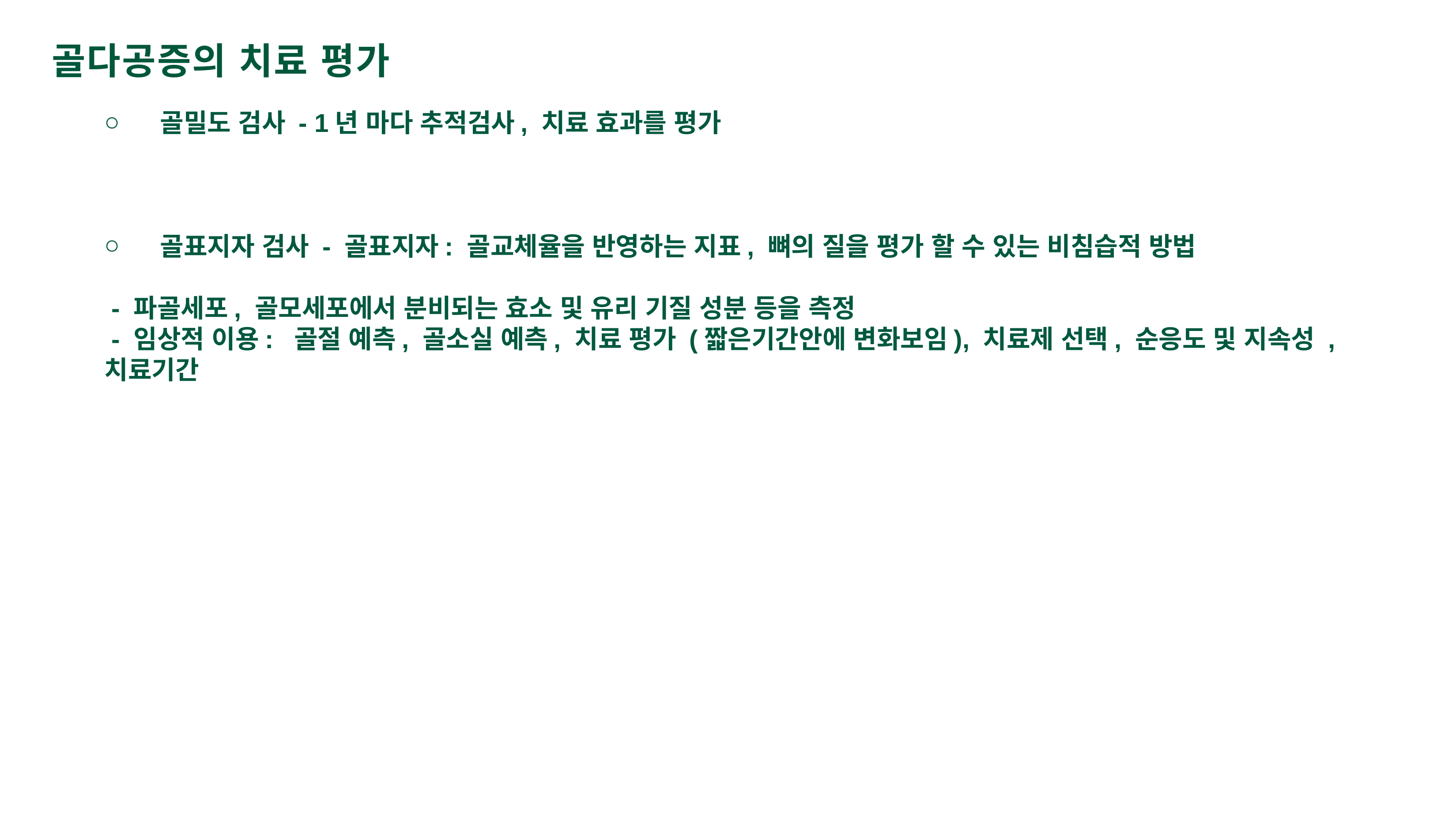

골다공증의 치료 평가
골밀도 검사 - 1년 마다 추적검사, 치료 효과를 평가

골표지자 검사 - 골표지자: 골교체율을 반영하는 지표, 뼈의 질을 평가 할 수 있는 비침습적 방법

 - 파골세포, 골모세포에서 분비되는 효소 및 유리 기질 성분 등을 측정
 - 임상적 이용:  골절 예측, 골소실 예측, 치료 평가 (짧은기간안에 변화보임), 치료제 선택, 순응도 및 지속성 , 치료기간